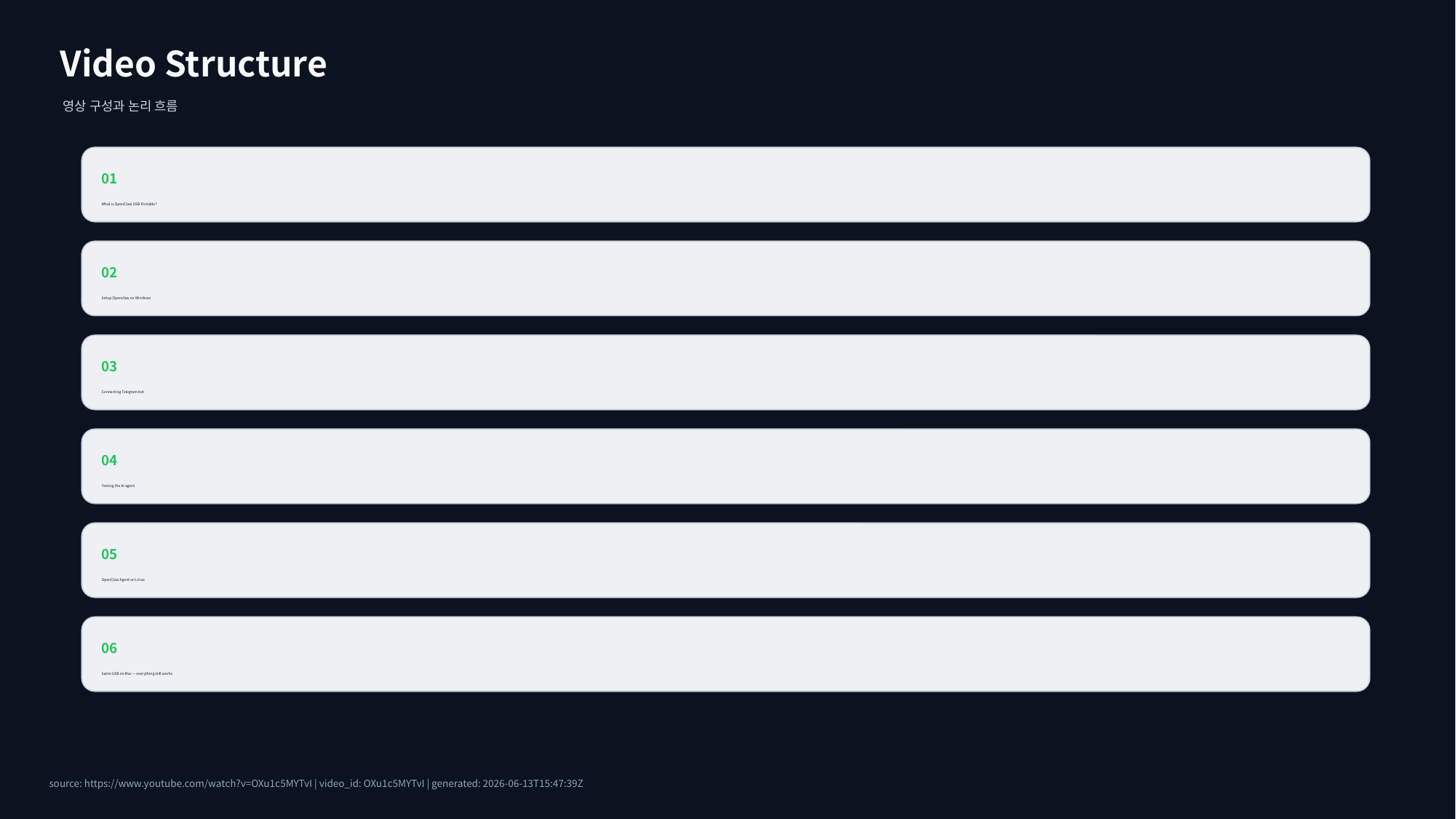

Video Structure
영상 구성과 논리 흐름

01
What is OpenClaw USB Portable?

02
Setup Openclaw on Windows

03
Connecting Telegram bot

04
Testing the AI agent

05
OpenClaw Agent on Linux

06
Same USB on Mac — everything still works
source: https://www.youtube.com/watch?v=OXu1c5MYTvI | video_id: OXu1c5MYTvI | generated: 2026-06-13T15:47:39Z